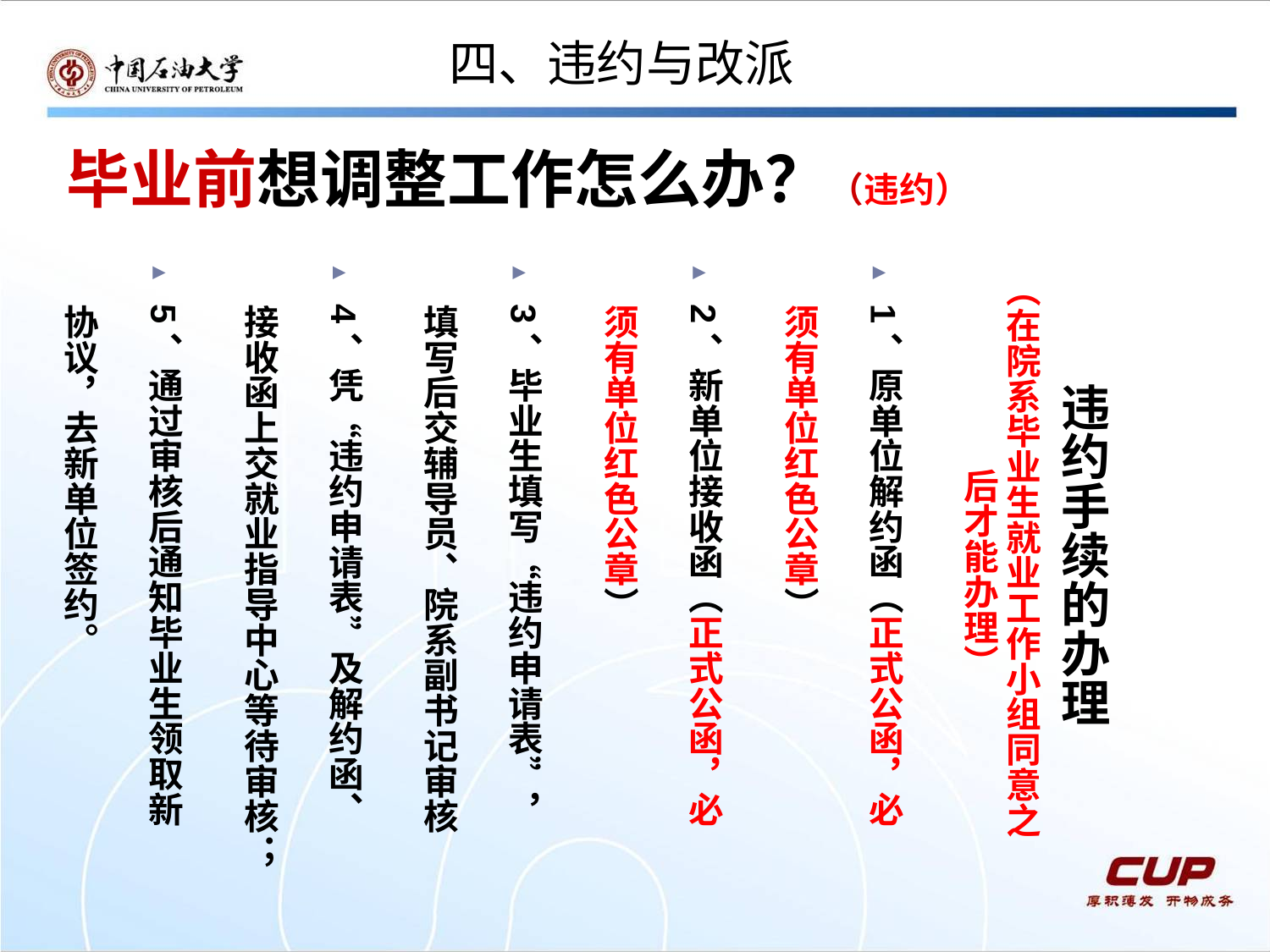

四、违约与改派
# 毕业前想调整工作怎么办？（违约）
违约手续的办理
（在院系毕业生就业工作小组同意之后才能办理）
1、原单位解约函（正式公函，必须有单位红色公章）
2、新单位接收函（正式公函，必须有单位红色公章）
3、毕业生填写“违约申请表”，填写后交辅导员、院系副书记审核
4、凭“违约申请表”及解约函、接收函上交就业指导中心等待审核；
5、通过审核后通知毕业生领取新协议，去新单位签约。